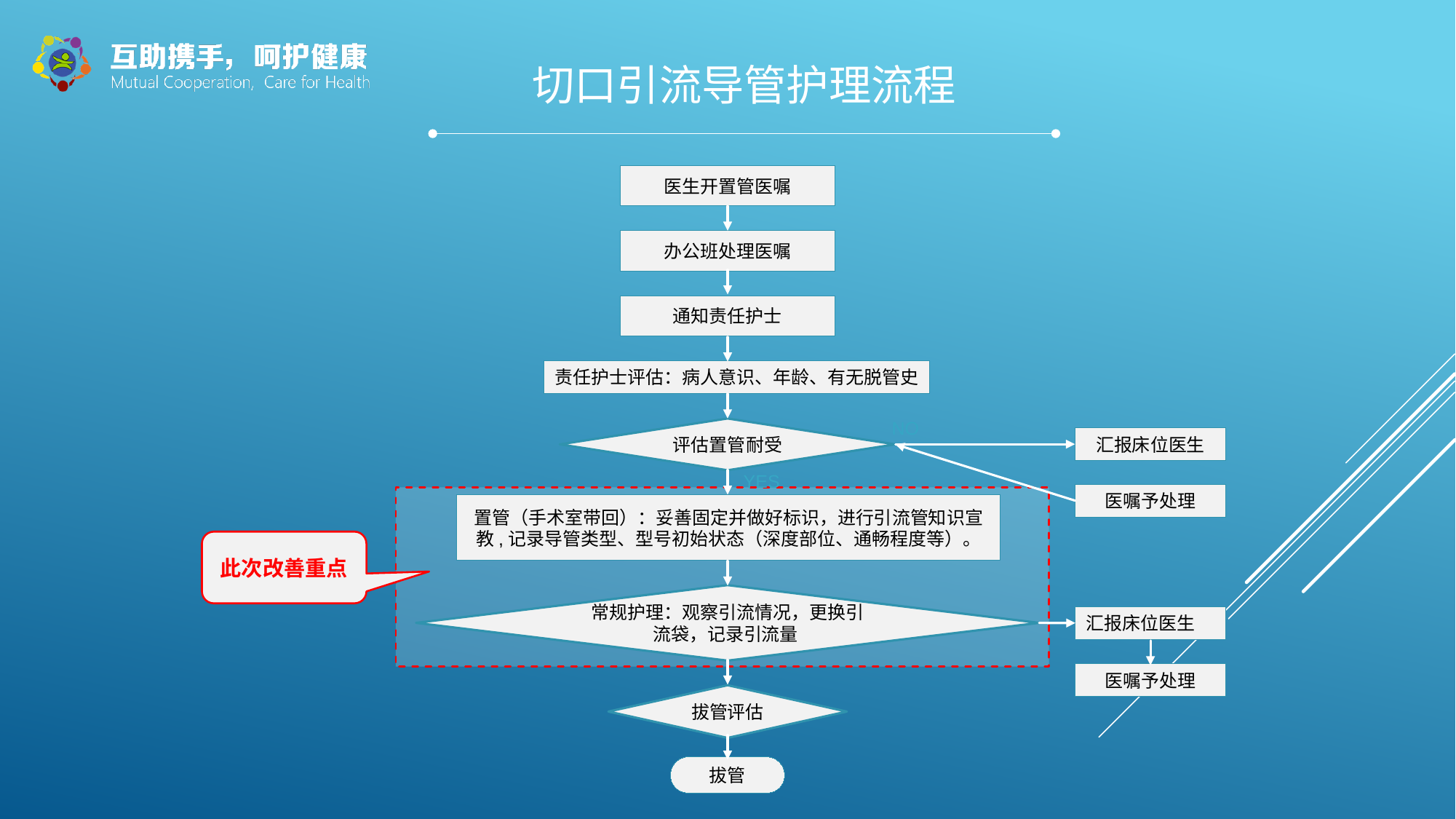

切口引流导管护理流程
医生开置管医嘱
办公班处理医嘱
通知责任护士
责任护士评估：病人意识、年龄、有无脱管史
NO
评估置管耐受
汇报床位医生
YES
医嘱予处理

置管（手术室带回）：妥善固定并做好标识，进行引流管知识宣教,记录导管类型、型号初始状态（深度部位、通畅程度等）。
常规护理：观察引流情况，更换引流袋，记录引流量
汇报床位医生
医嘱予处理
拔管评估
拔管
此次改善重点
.